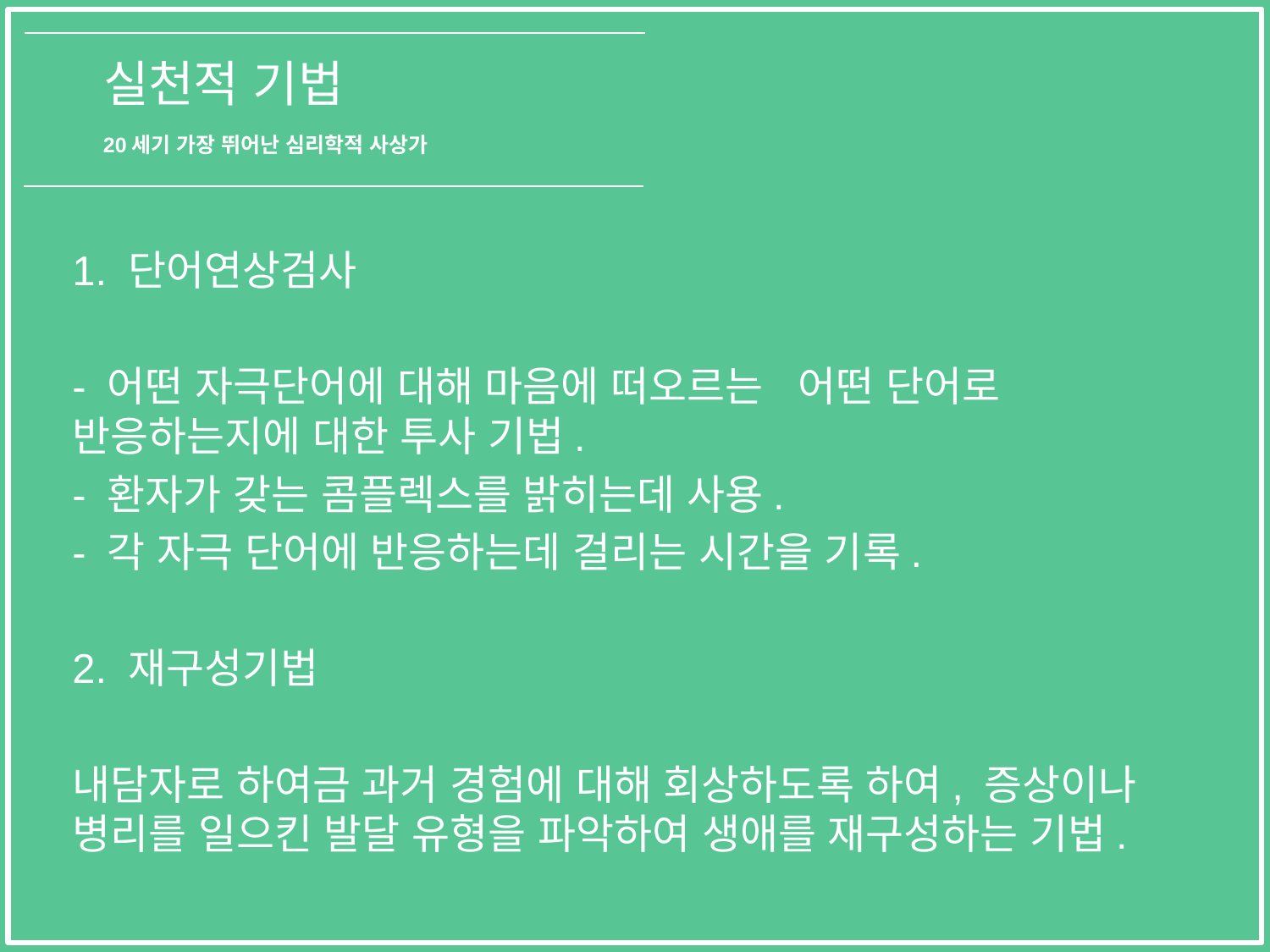

실천적 기법
20세기 가장 뛰어난 심리학적 사상가
1. 단어연상검사

- 어떤 자극단어에 대해 마음에 떠오르는   어떤 단어로 반응하는지에 대한 투사 기법.
- 환자가 갖는 콤플렉스를 밝히는데 사용.
- 각 자극 단어에 반응하는데 걸리는 시간을 기록.

2. 재구성기법

내담자로 하여금 과거 경험에 대해 회상하도록 하여, 증상이나 병리를 일으킨 발달 유형을 파악하여 생애를 재구성하는 기법.